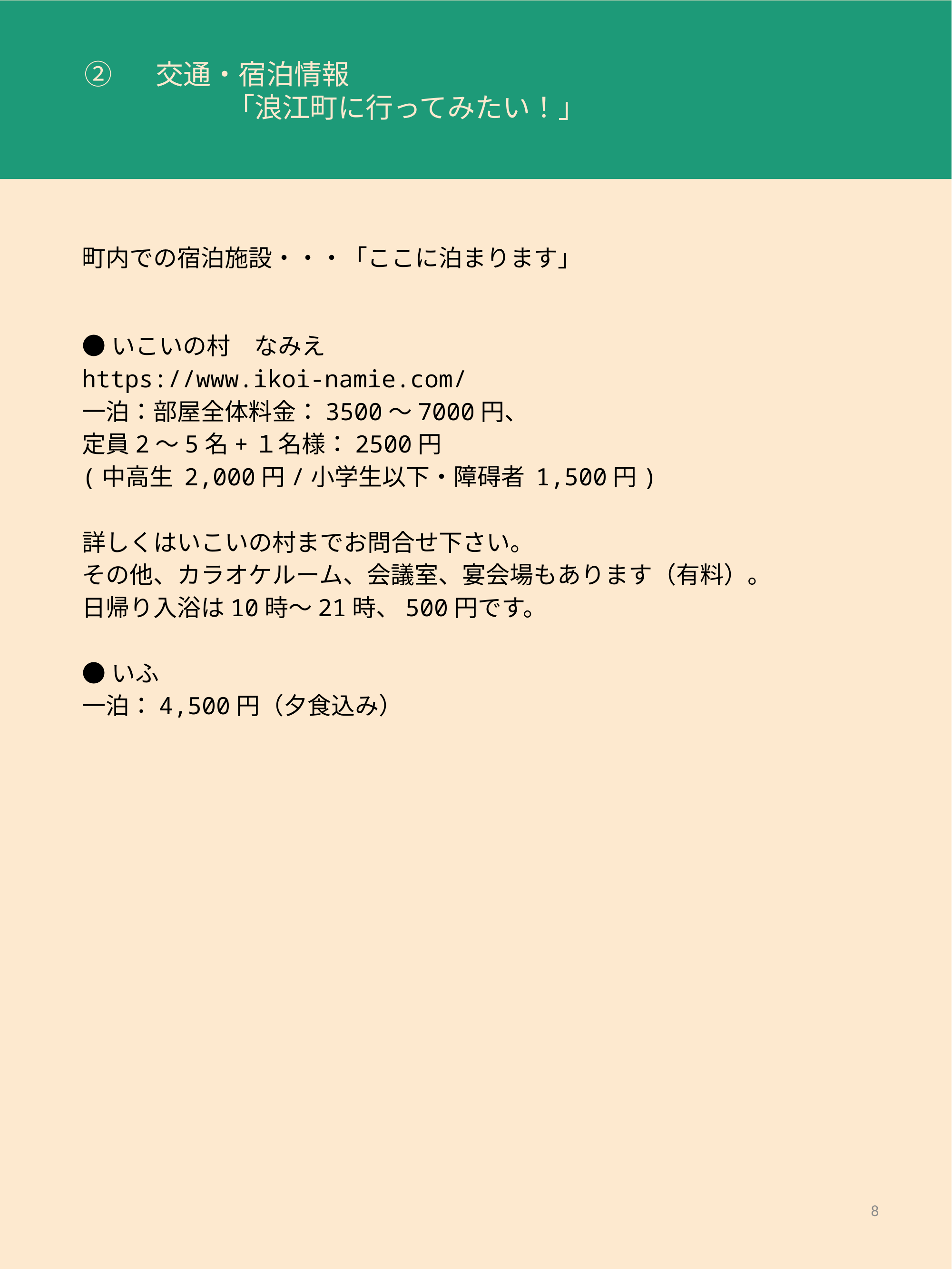

②	交通・宿泊情報
		「浪江町に行ってみたい！」

町内での宿泊施設・・・「ここに泊まります」
●いこいの村　なみえ
https://www.ikoi-namie.com/
一泊：部屋全体料金：3500～7000円、
定員2～5名+１名様：2500円
(中高生 2,000円/小学生以下・障碍者 1,500円)

詳しくはいこいの村までお問合せ下さい。
その他、カラオケルーム、会議室、宴会場もあります（有料）。
日帰り入浴は10時～21時、500円です。

●いふ
一泊：4,500円（夕食込み）
8